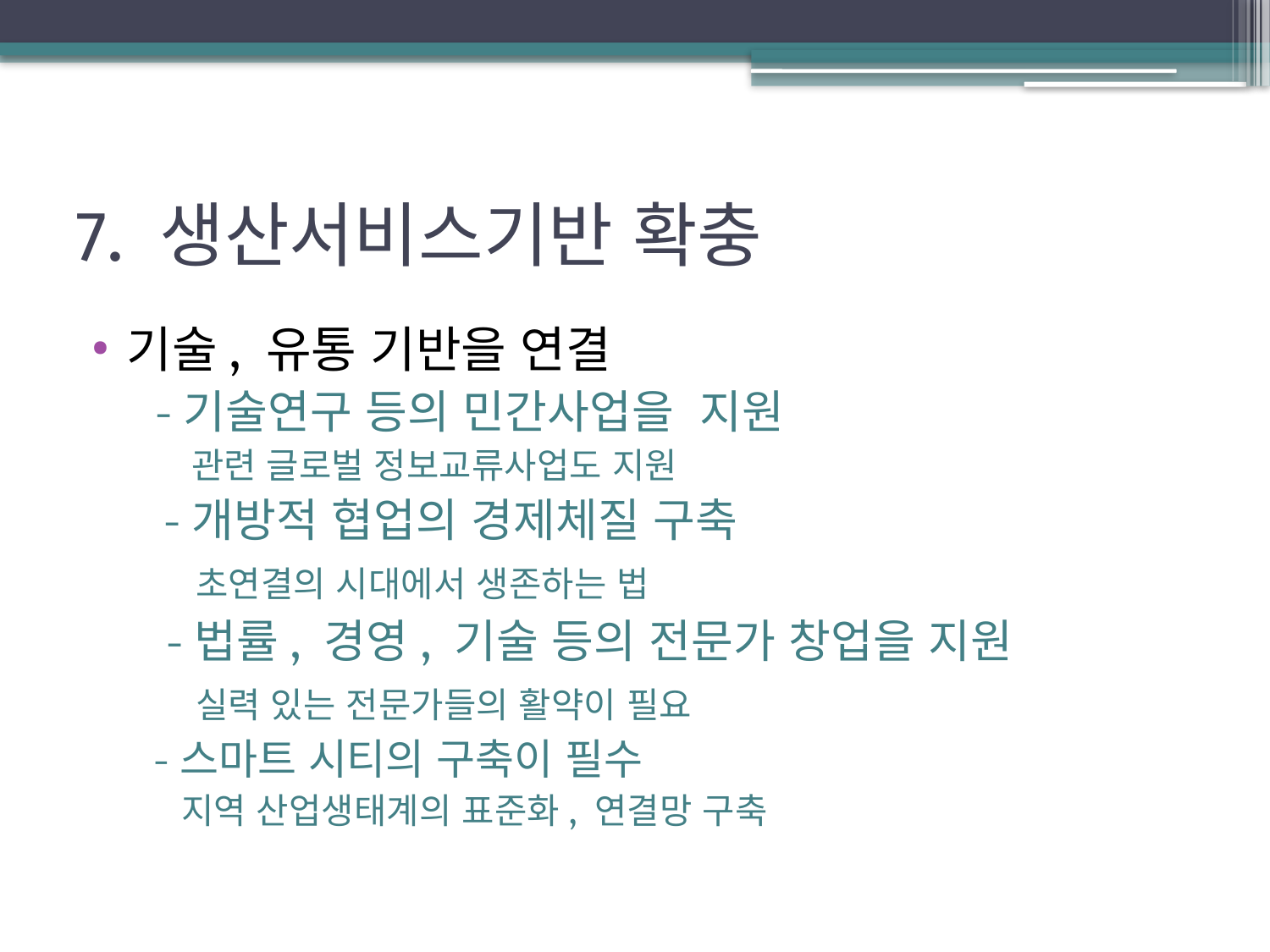

# 7. 생산서비스기반 확충
기술, 유통 기반을 연결
  -기술연구 등의 민간사업을  지원
     관련 글로벌 정보교류사업도 지원
   -개방적 협업의 경제체질 구축
    초연결의 시대에서 생존하는 법
   -법률, 경영, 기술 등의 전문가 창업을 지원
    실력 있는 전문가들의 활약이 필요
  -스마트 시티의 구축이 필수
    지역 산업생태계의 표준화, 연결망 구축